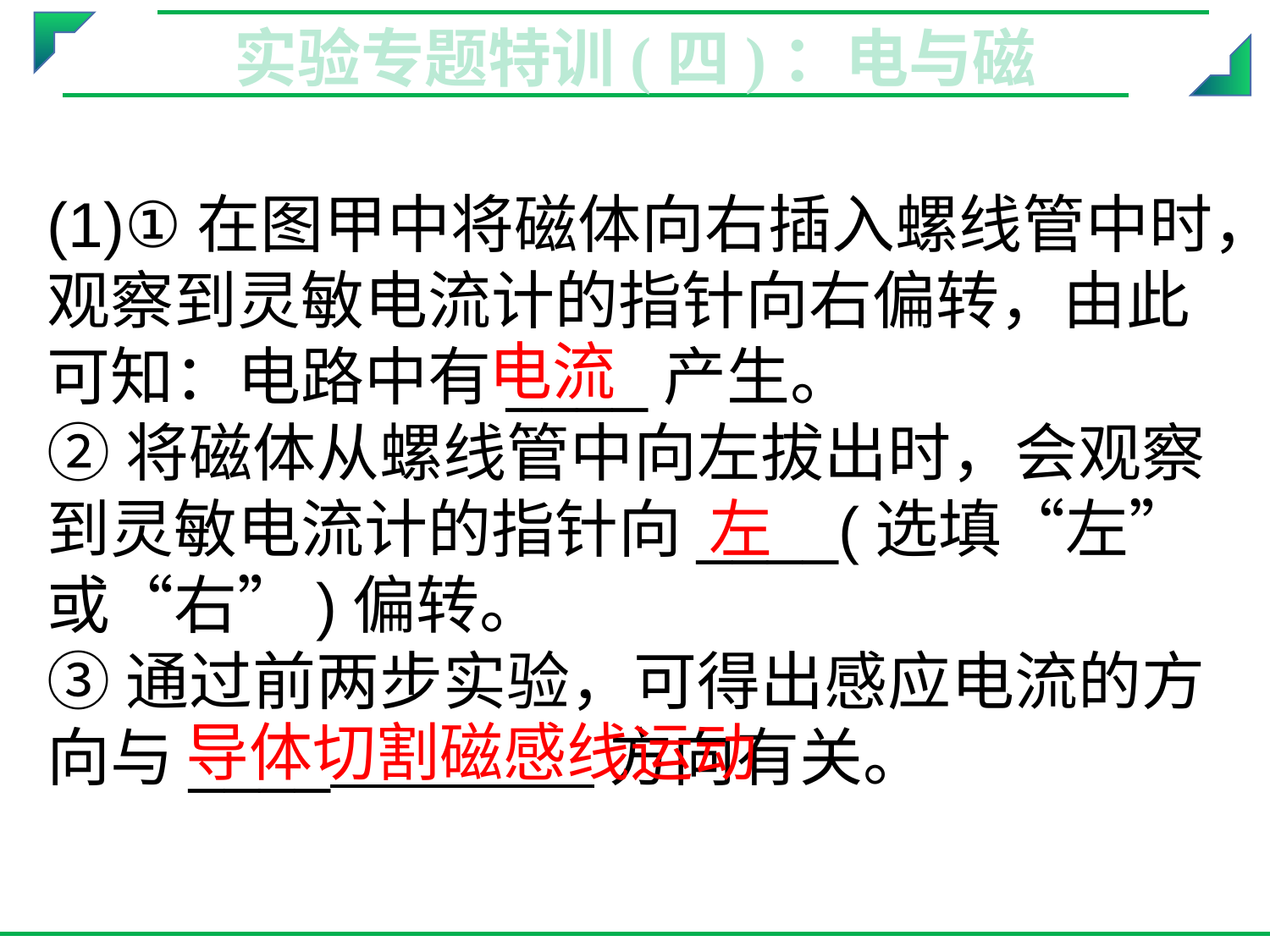

实验专题特训(四)：电与磁

(1)①在图甲中将磁体向右插入螺线管中时，观察到灵敏电流计的指针向右偏转，由此可知：电路中有____产生。
②将磁体从螺线管中向左拔出时，会观察到灵敏电流计的指针向____(选填“左”或“右”)偏转。
③通过前两步实验，可得出感应电流的方向与____               方向有关。

电流
左
导体切割磁感线运动